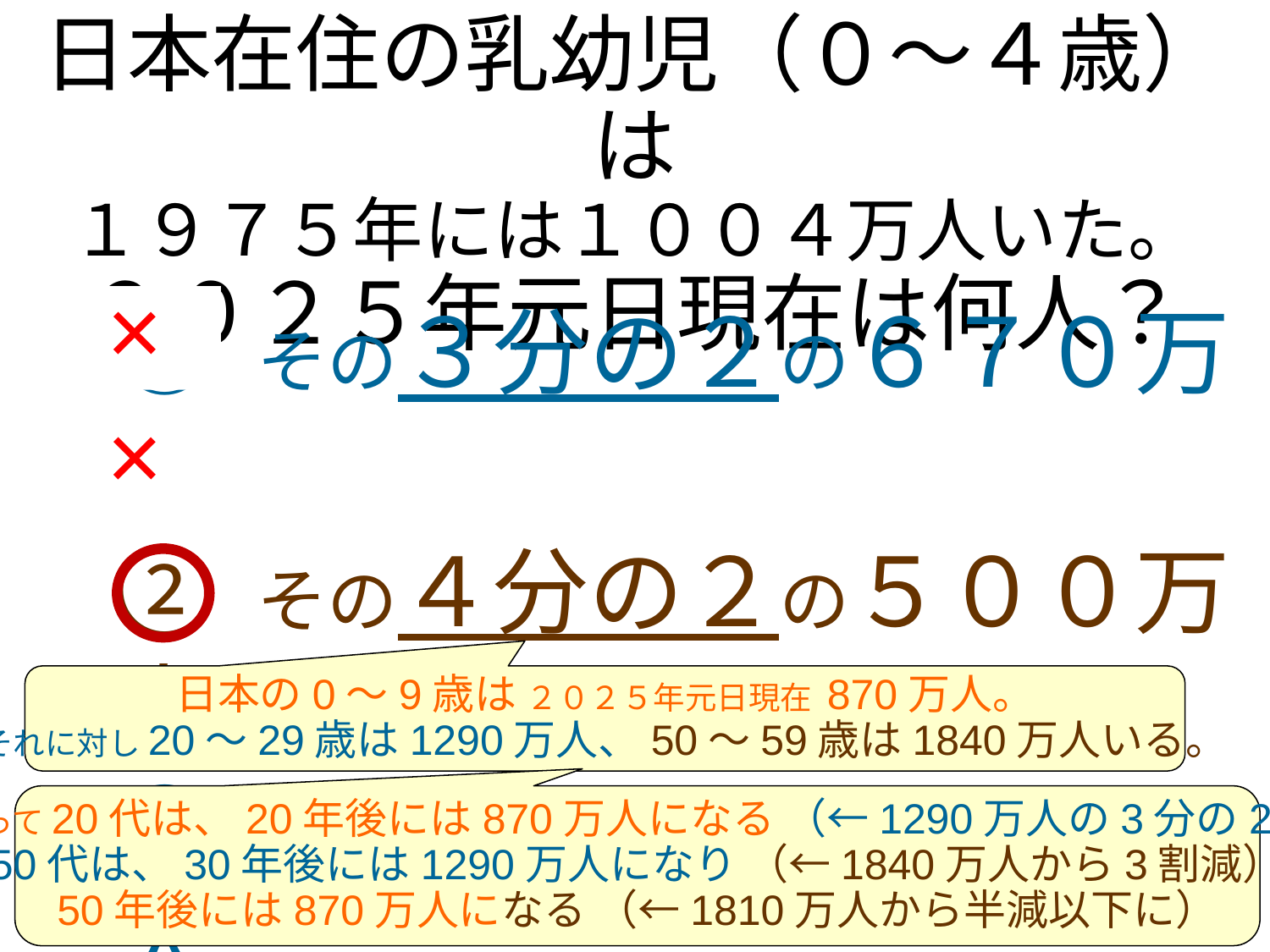

日本在住の乳幼児（０～４歳）は
１９７５年には１００４万人いた。
２０２５年元日現在は何人？
×
① その３分の２の６７０万人
② その４分の２の５００万人
③ その５分の２の39０万人
×

日本の0～9歳は ２０２５年元日現在 870万人。
それに対し20～29歳は1290万人、50～59歳は1840万人いる。
従って20代は、20年後には870万人になる （←1290万人の3分の2）
50代は、30年後には1290万人になり （←1840万人から3割減）
50年後には870万人になる （←1810万人から半減以下に）